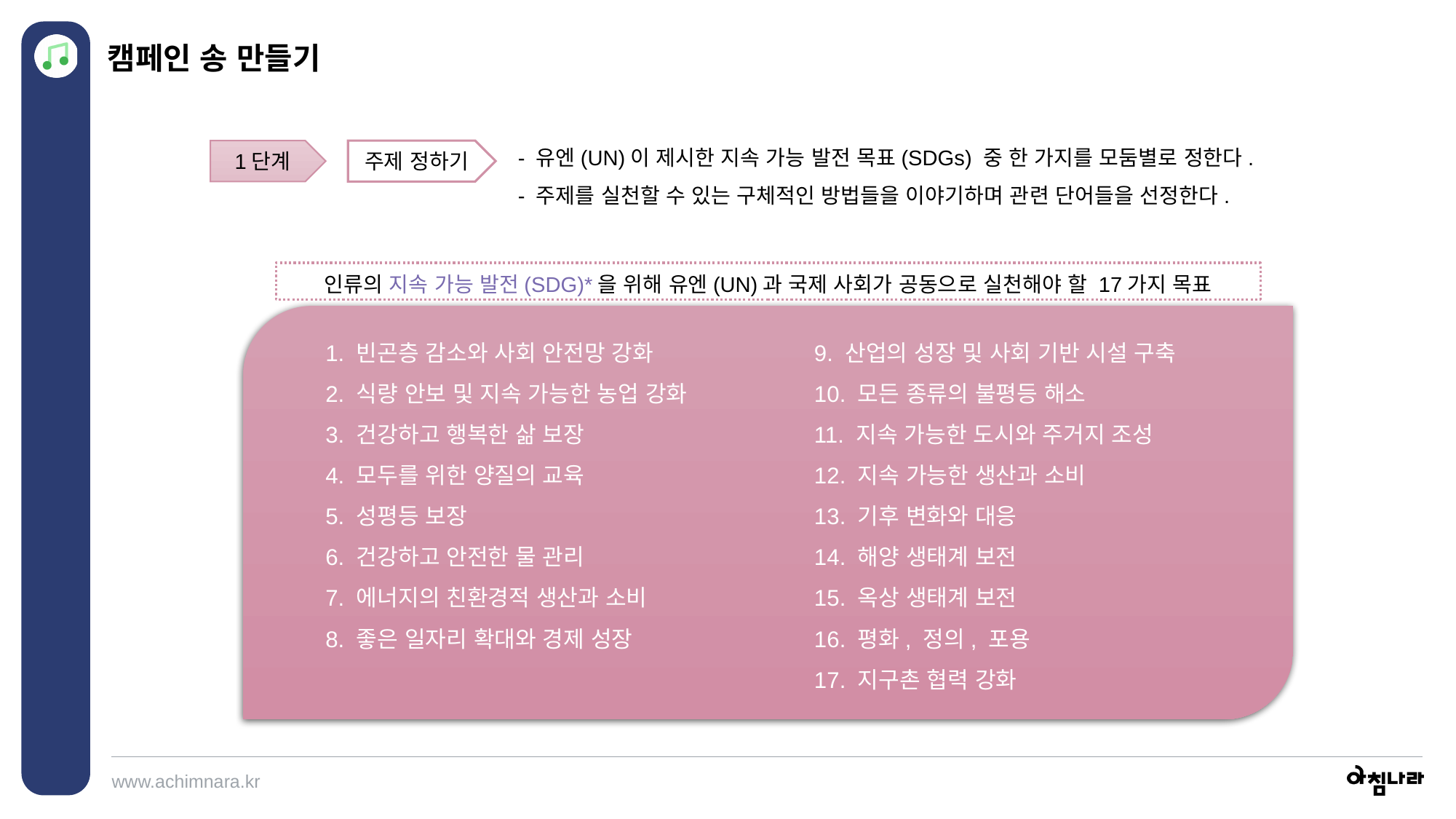

캠페인 송 만들기
1단계
주제 정하기
- 유엔(UN)이 제시한 지속 가능 발전 목표(SDGs) 중 한 가지를 모둠별로 정한다.
- 주제를 실천할 수 있는 구체적인 방법들을 이야기하며 관련 단어들을 선정한다.
인류의 지속 가능 발전(SDG)*을 위해 유엔(UN)과 국제 사회가 공동으로 실천해야 할 17가지 목표

1. 빈곤층 감소와 사회 안전망 강화
2. 식량 안보 및 지속 가능한 농업 강화
3. 건강하고 행복한 삶 보장
4. 모두를 위한 양질의 교육
5. 성평등 보장
6. 건강하고 안전한 물 관리
7. 에너지의 친환경적 생산과 소비
8. 좋은 일자리 확대와 경제 성장
9. 산업의 성장 및 사회 기반 시설 구축
10. 모든 종류의 불평등 해소
11. 지속 가능한 도시와 주거지 조성
12. 지속 가능한 생산과 소비
13. 기후 변화와 대응
14. 해양 생태계 보전
15. 옥상 생태계 보전
16. 평화, 정의, 포용
17. 지구촌 협력 강화